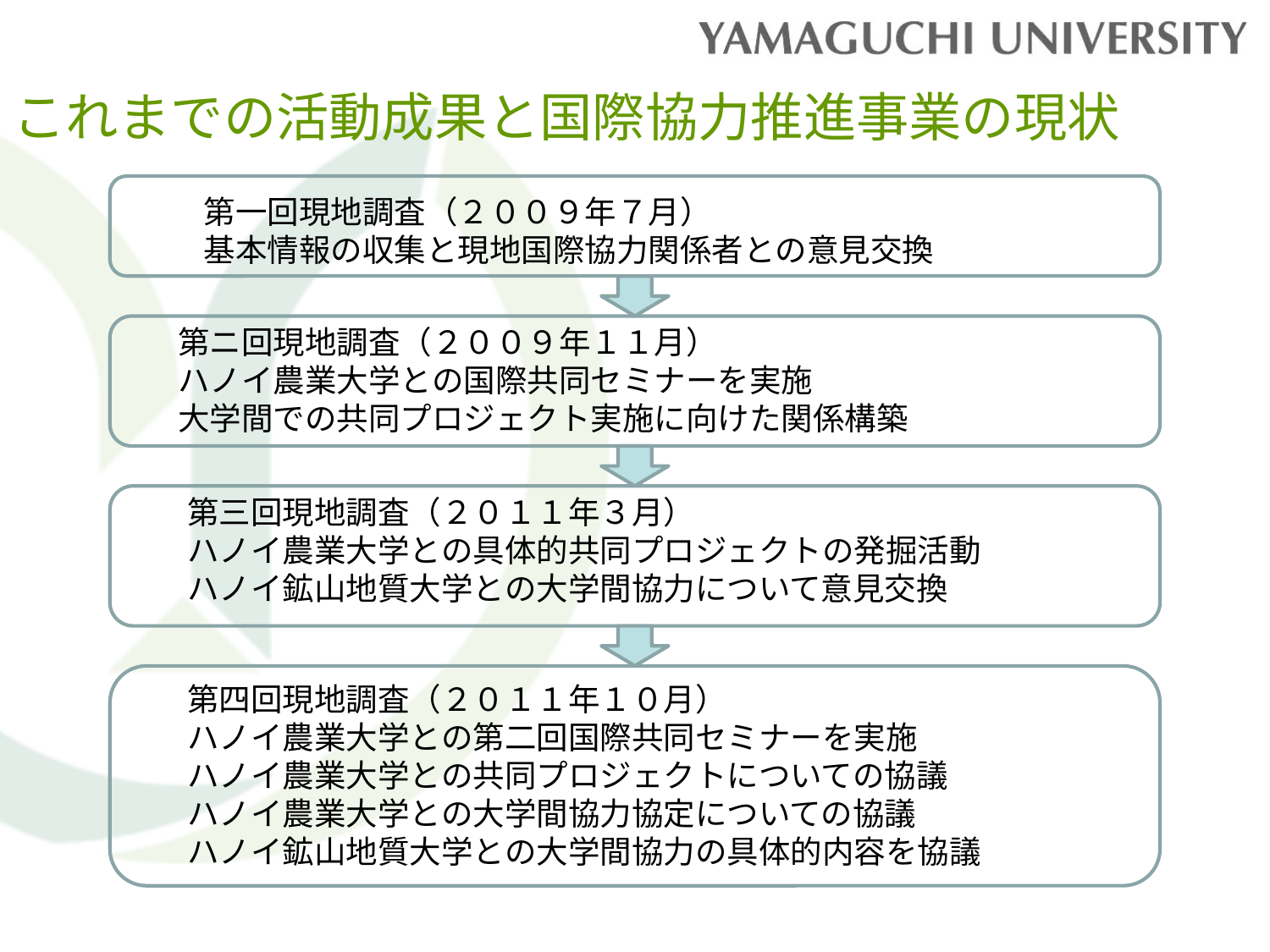

# これまでの活動成果と国際協力推進事業の現状

第一回現地調査（２００９年７月）
基本情報の収集と現地国際協力関係者との意見交換

第ニ回現地調査（２００９年１１月）
ハノイ農業大学との国際共同セミナーを実施
大学間での共同プロジェクト実施に向けた関係構築

第三回現地調査（２０１１年３月）
ハノイ農業大学との具体的共同プロジェクトの発掘活動
ハノイ鉱山地質大学との大学間協力について意見交換

第四回現地調査（２０１１年１０月）
ハノイ農業大学との第二回国際共同セミナーを実施
ハノイ農業大学との共同プロジェクトについての協議
ハノイ農業大学との大学間協力協定についての協議
ハノイ鉱山地質大学との大学間協力の具体的内容を協議